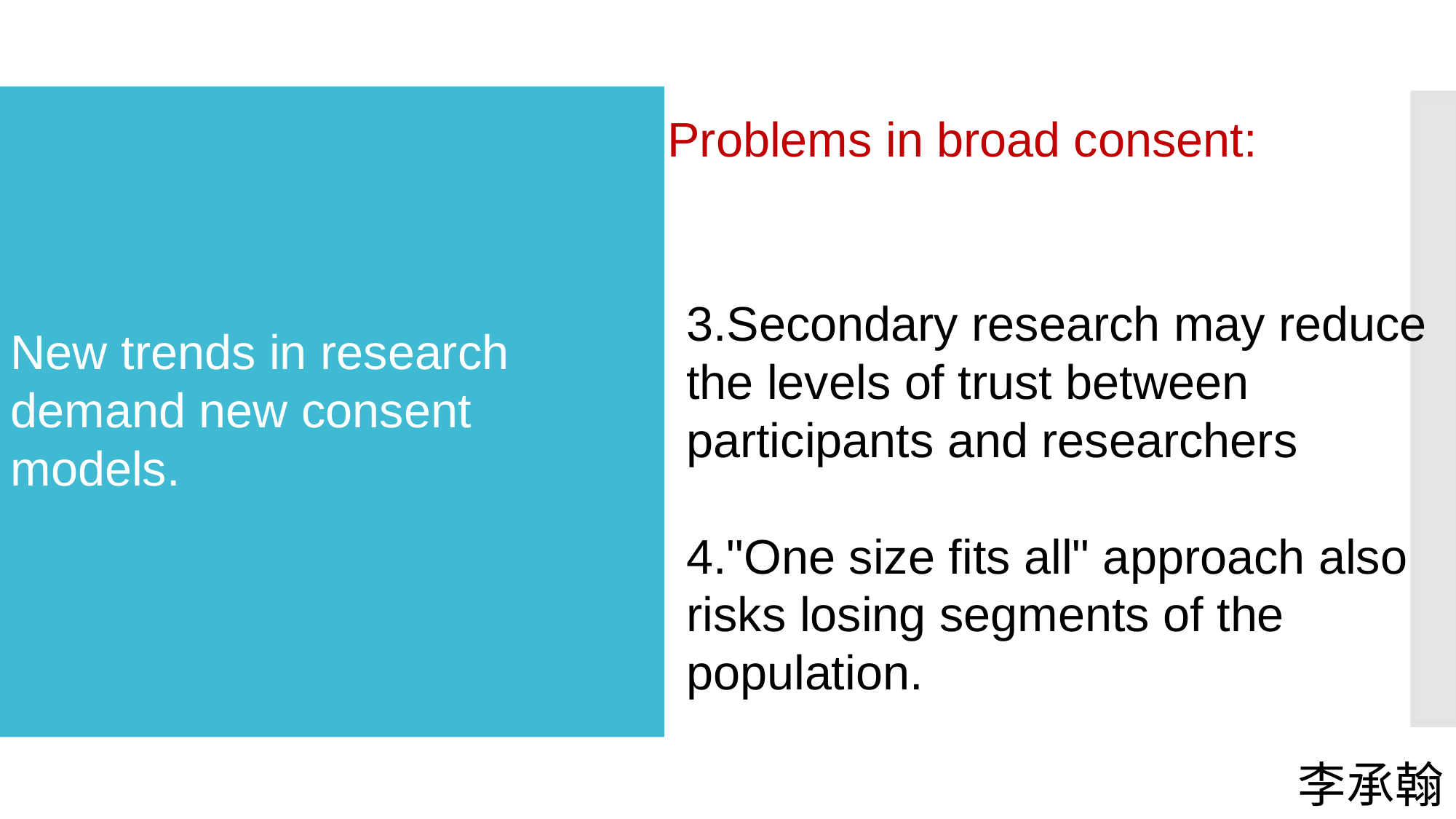

Problems in broad consent:

#
3.Secondary research may reduce the levels of trust between participants and researchers

4."One size fits all" approach also risks losing segments of the population.
New trends in research demand new consent models.
李承翰